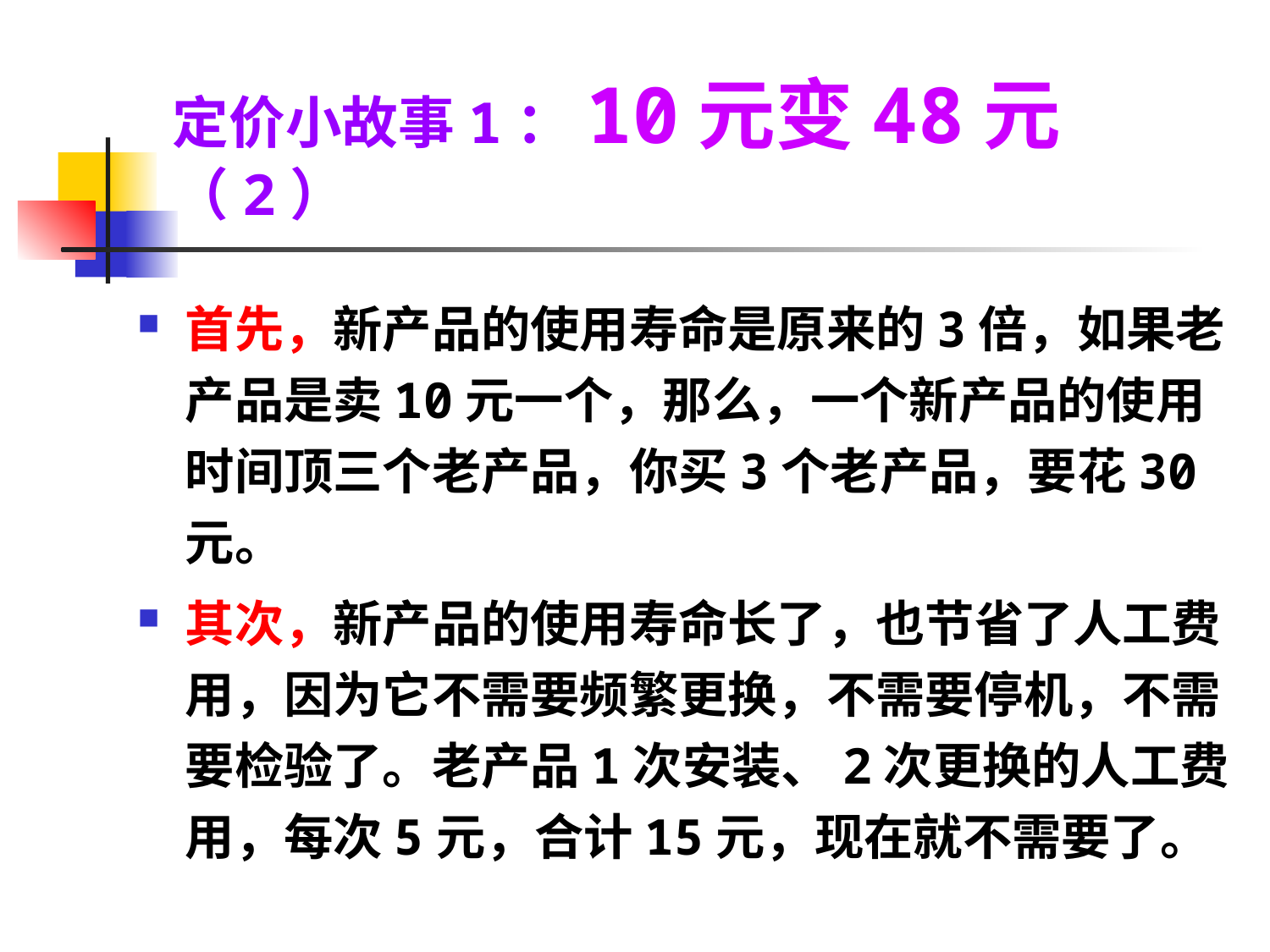

# 定价小故事1：10元变48元（2）
首先，新产品的使用寿命是原来的3倍，如果老产品是卖10元一个，那么，一个新产品的使用时间顶三个老产品，你买3个老产品，要花30元。
其次，新产品的使用寿命长了，也节省了人工费用，因为它不需要频繁更换，不需要停机，不需要检验了。老产品1次安装、2次更换的人工费用，每次5元，合计15元，现在就不需要了。
35